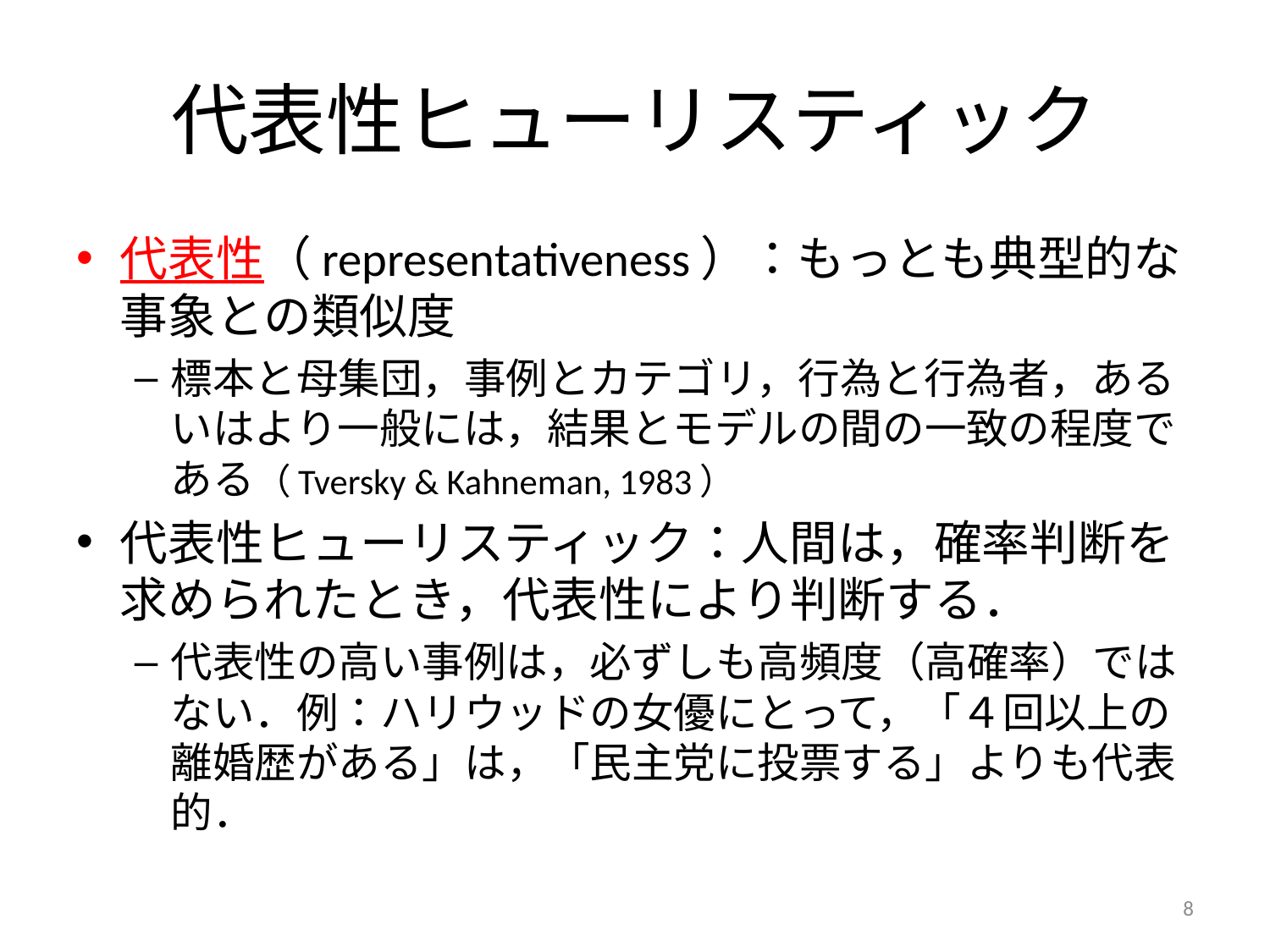

# 代表性ヒューリスティック
代表性（representativeness）：もっとも典型的な事象との類似度
標本と母集団，事例とカテゴリ，行為と行為者，あるいはより一般には，結果とモデルの間の一致の程度である（Tversky & Kahneman, 1983）
代表性ヒューリスティック：人間は，確率判断を求められたとき，代表性により判断する．
代表性の高い事例は，必ずしも高頻度（高確率）ではない．例：ハリウッドの女優にとって，「４回以上の離婚歴がある」は，「民主党に投票する」よりも代表的．
8